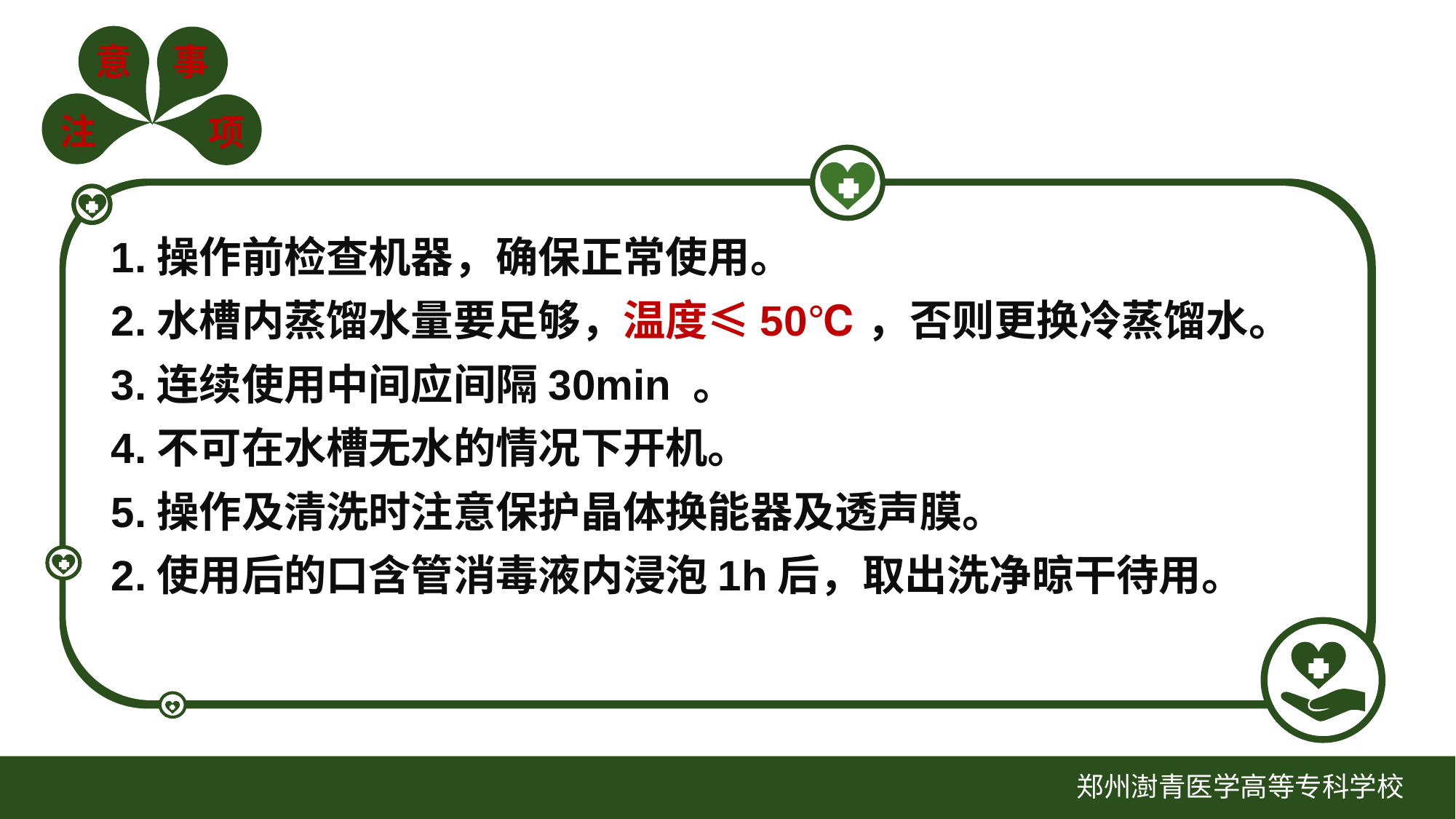

1.操作前检查机器，确保正常使用。
2.水槽内蒸馏水量要足够，温度≤50℃，否则更换冷蒸馏水。
3.连续使用中间应间隔30min 。
4.不可在水槽无水的情况下开机。
5.操作及清洗时注意保护晶体换能器及透声膜。
2.使用后的口含管消毒液内浸泡1h后，取出洗净晾干待用。

郑州澍青医学高等专科学校